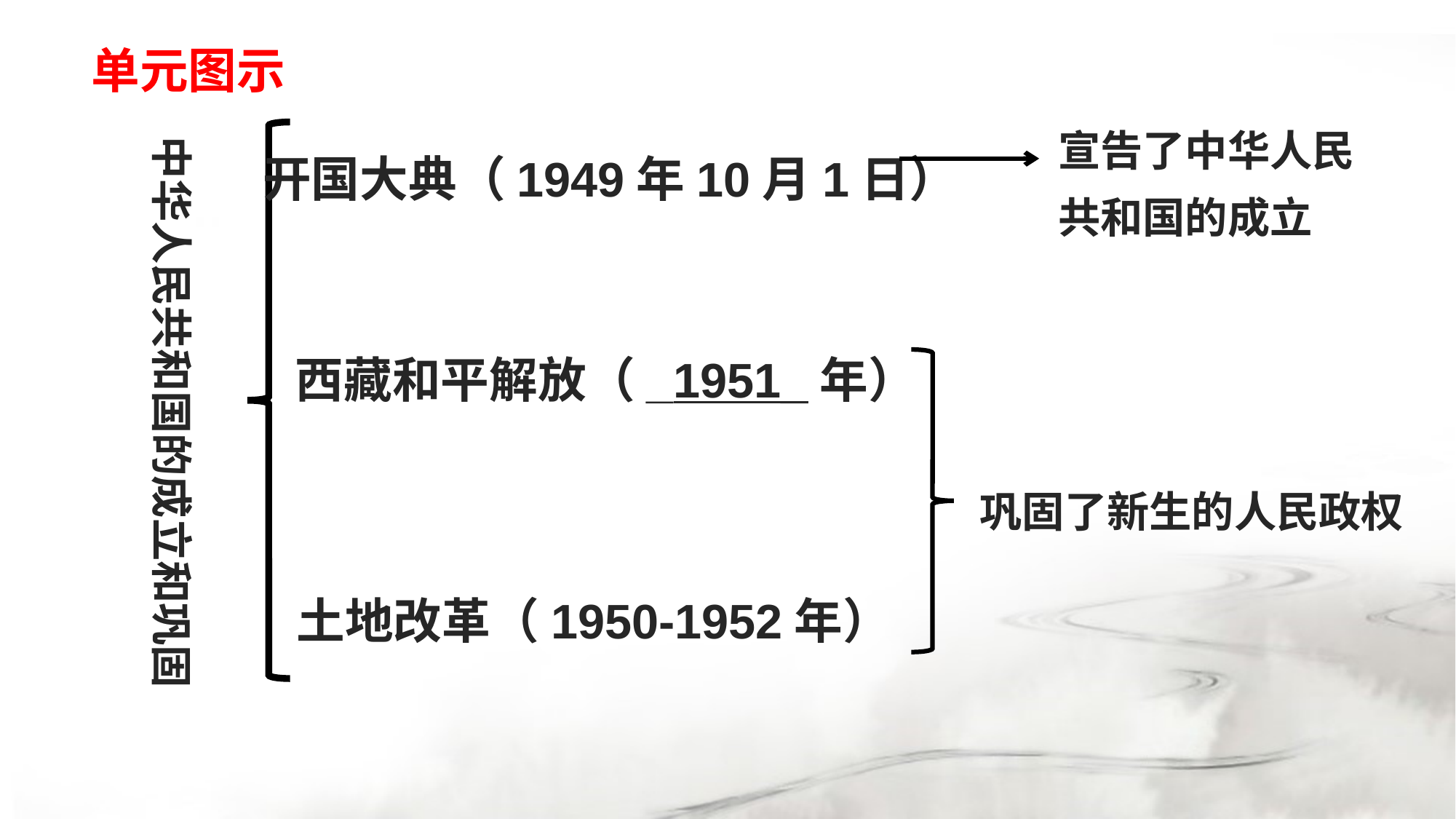

# 单元图示
宣告了中华人民共和国的成立

开国大典（1949年10月1日）
中华人民共和国的成立和巩固
西藏和平解放（_1951_年）

巩固了新生的人民政权
土地改革（1950-1952年）